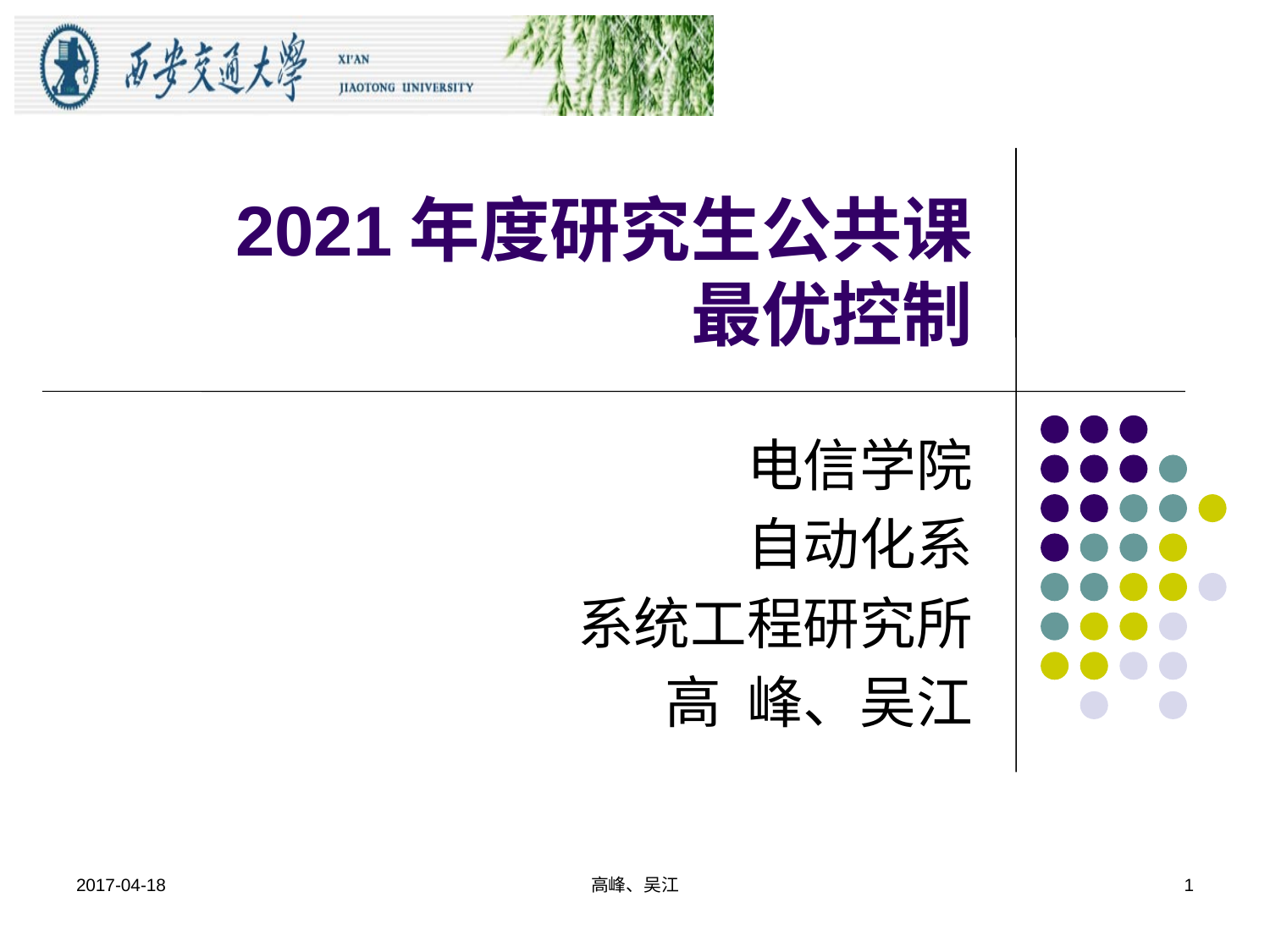

# 2021年度研究生公共课 最优控制
电信学院
自动化系
系统工程研究所
高  峰、吴江
2017-04-18
高峰、吴江
1